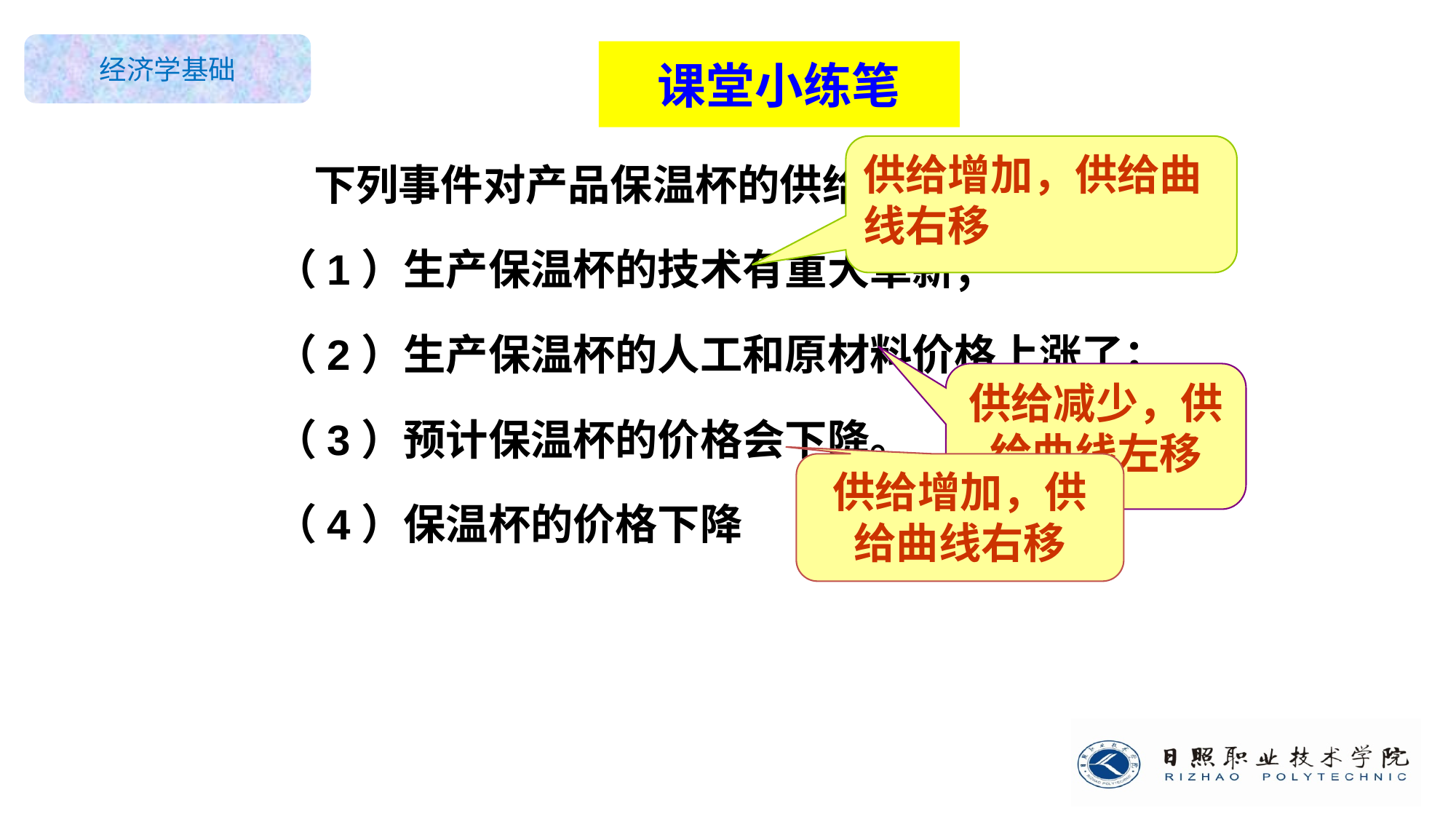

课堂小练笔
   下列事件对产品保温杯的供给有何影响？
（1）生产保温杯的技术有重大革新；
（2）生产保温杯的人工和原材料价格上涨了；
（3）预计保温杯的价格会下降。
（4）保温杯的价格下降
供给增加，供给曲线右移
供给减少，供给曲线左移
供给增加，供给曲线右移